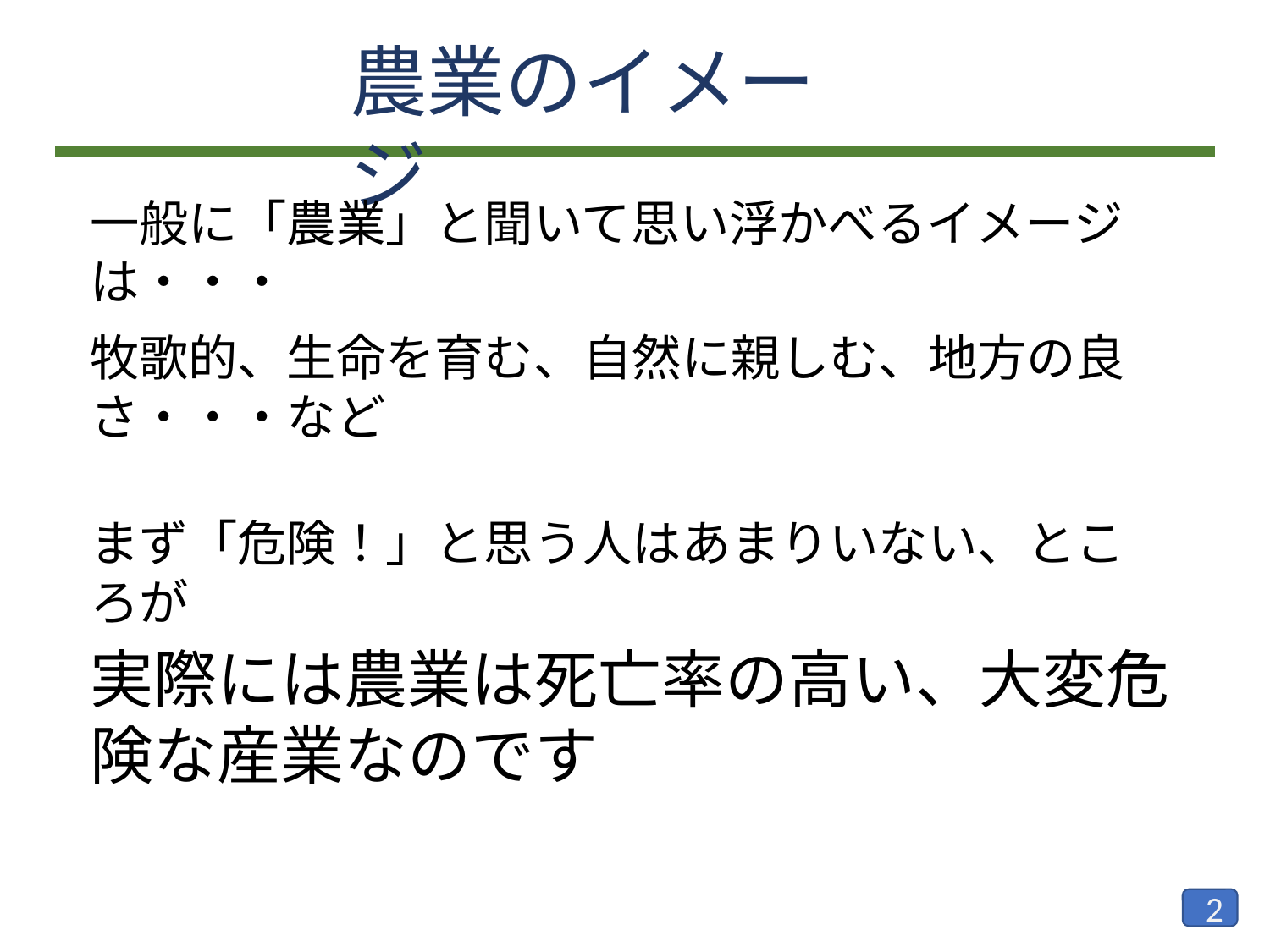

農業のイメージ
一般に「農業」と聞いて思い浮かべるイメージは・・・
牧歌的、生命を育む、自然に親しむ、地方の良さ・・・など
まず「危険！」と思う人はあまりいない、ところが
実際には農業は死亡率の高い、大変危険な産業なのです
2